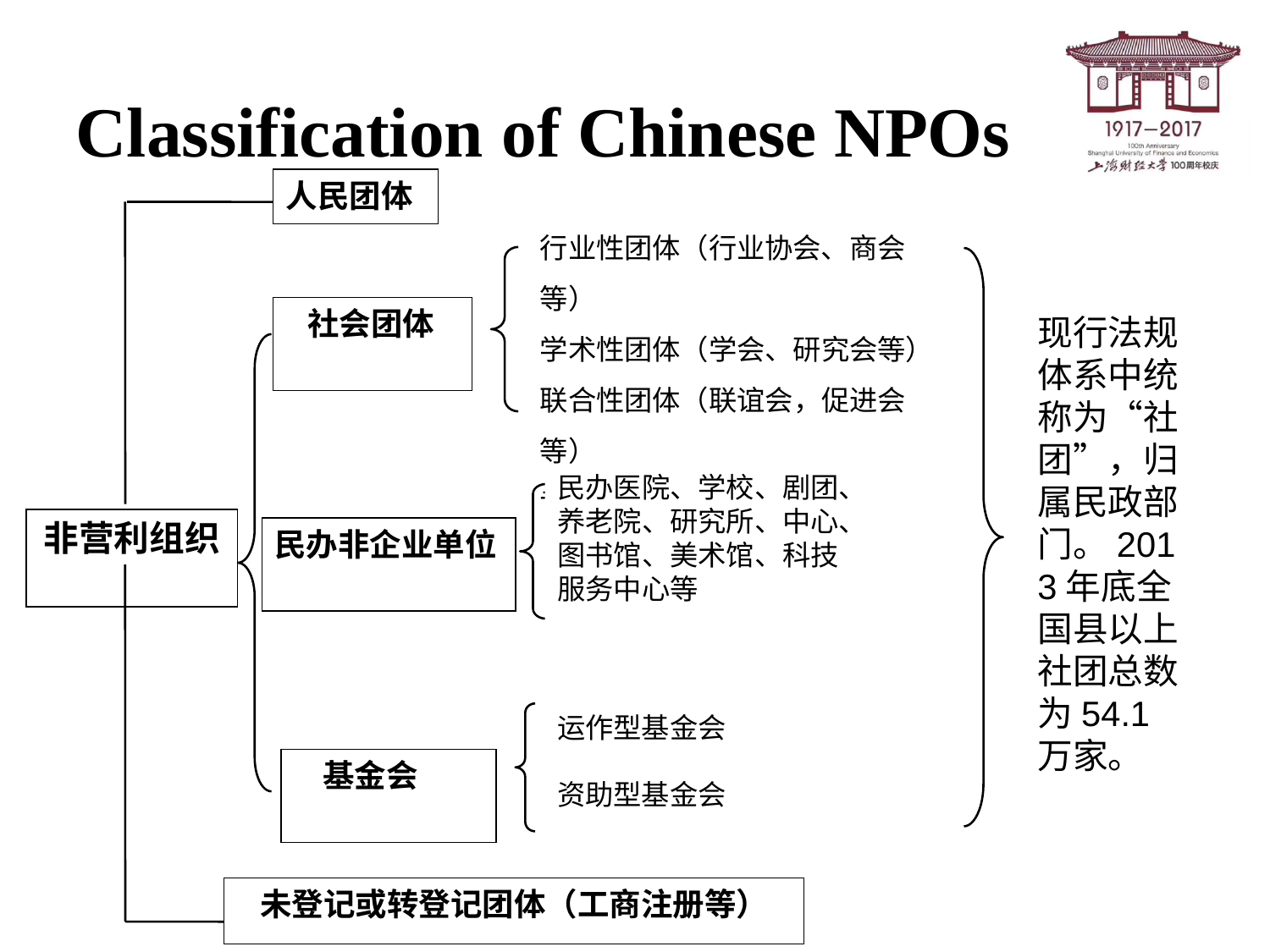

Classification of Chinese NPOs
人民团体

行业性团体（行业协会、商会等）
学术性团体（学会、研究会等）
联合性团体（联谊会，促进会等）
专业性团体（律师协会等）

  社会团体

现行法规体系中统称为“社团”，归属民政部门。2013年底全国县以上社团总数为54.1万家。

民办医院、学校、剧团、养老院、研究所、中心、图书馆、美术馆、科技服务中心等

非营利组织

民办非企业单位

运作型基金会

资助型基金会

   基金会

未登记或转登记团体（工商注册等）